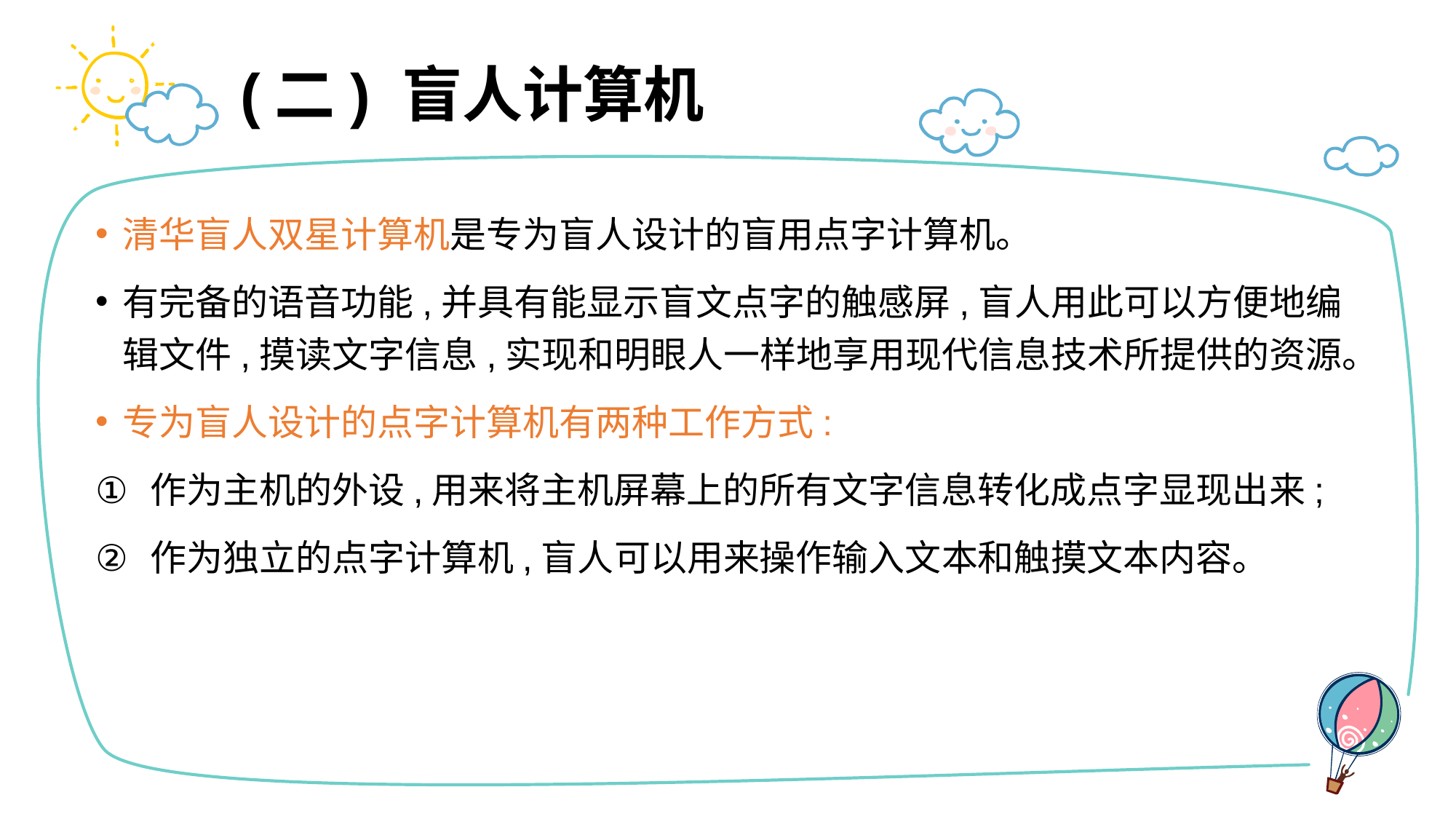

# (二) 盲人计算机
清华盲人双星计算机是专为盲人设计的盲用点字计算机。
有完备的语音功能,并具有能显示盲文点字的触感屏,盲人用此可以方便地编辑文件,摸读文字信息,实现和明眼人一样地享用现代信息技术所提供的资源。
专为盲人设计的点字计算机有两种工作方式:
作为主机的外设,用来将主机屏幕上的所有文字信息转化成点字显现出来;
作为独立的点字计算机,盲人可以用来操作输入文本和触摸文本内容。